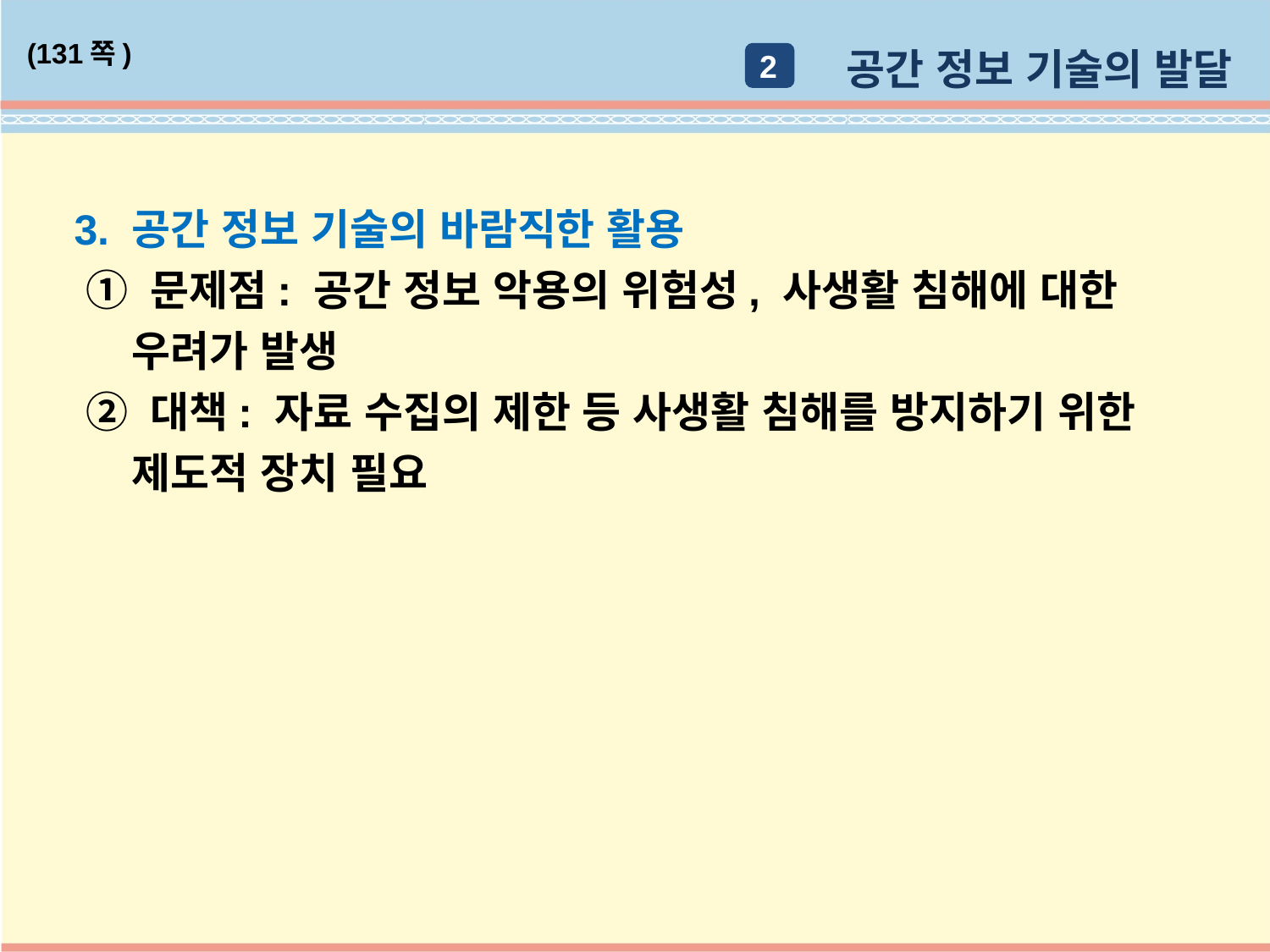

공간 정보 기술의 발달
(131쪽)
2
3. 공간 정보 기술의 바람직한 활용
 ① 문제점: 공간 정보 악용의 위험성, 사생활 침해에 대한
    우려가 발생
 ② 대책: 자료 수집의 제한 등 사생활 침해를 방지하기 위한
    제도적 장치 필요